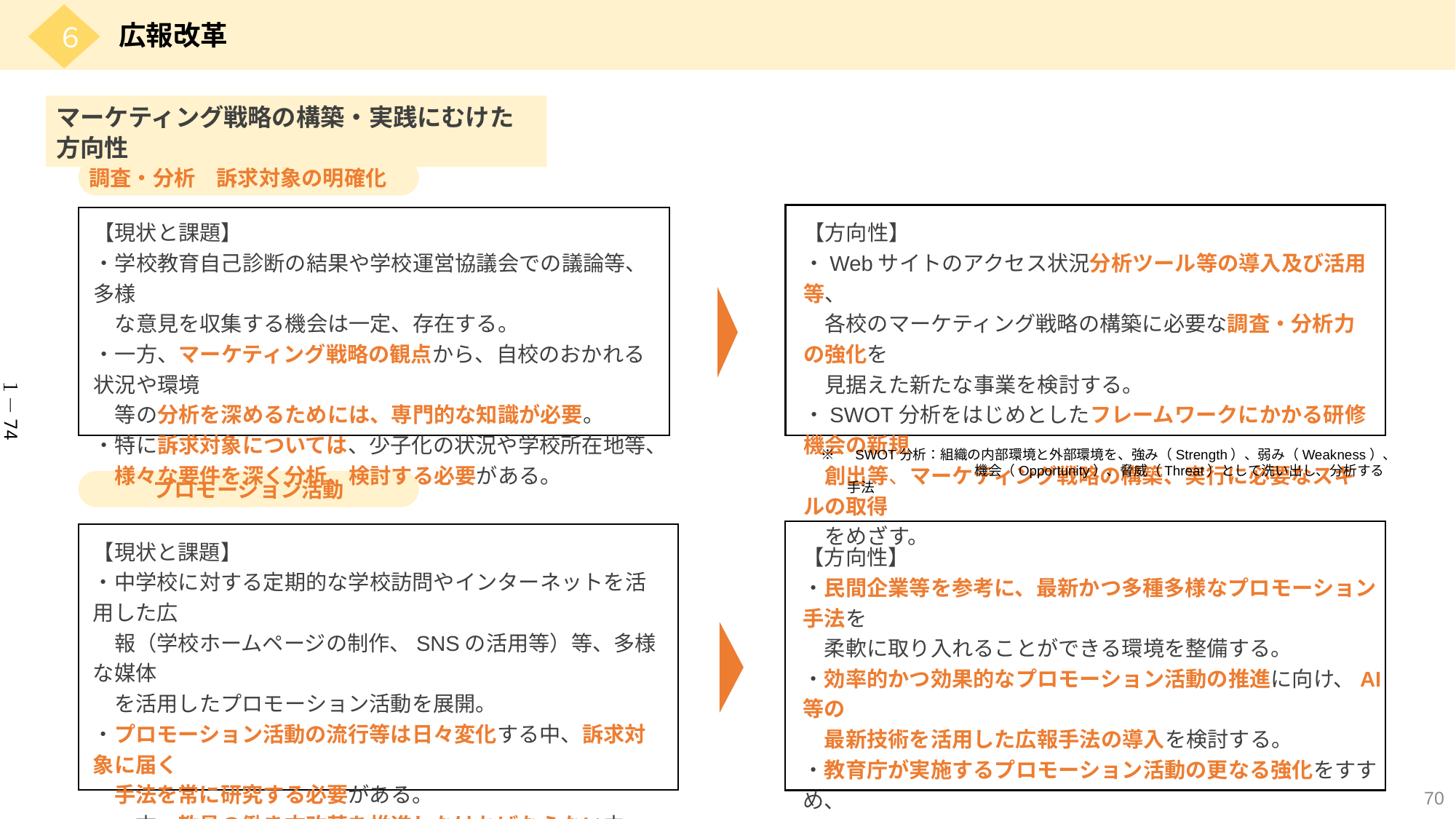

６
広報改革
マーケティング戦略の構築・実践にむけた方向性
調査・分析　訴求対象の明確化

【現状と課題】
・学校教育自己診断の結果や学校運営協議会での議論等、多様
　な意見を収集する機会は一定、存在する。
・一方、マーケティング戦略の観点から、自校のおかれる状況や環境
　等の分析を深めるためには、専門的な知識が必要。
・特に訴求対象については、少子化の状況や学校所在地等、
　様々な要件を深く分析、検討する必要がある。
【方向性】
・Webサイトのアクセス状況分析ツール等の導入及び活用等、
　各校のマーケティング戦略の構築に必要な調査・分析力の強化を
　見据えた新たな事業を検討する。
・SWOT分析をはじめとしたフレームワークにかかる研修機会の新規
　創出等、マーケティング戦略の構築、実行に必要なスキルの取得
　をめざす。

１－74
※　SWOT分析：組織の内部環境と外部環境を、強み（Strength）、弱み（Weakness）、
　　　　　　　　　　　 機会（Opportunity）、脅威（Threat）として洗い出し、分析する手法
プロモーション活動

【現状と課題】
・中学校に対する定期的な学校訪問やインターネットを活用した広
　報（学校ホームページの制作、SNSの活用等）等、多様な媒体
　を活用したプロモーション活動を展開。
・プロモーション活動の流行等は日々変化する中、訴求対象に届く
　手法を常に研究する必要がある。
・一方、教員の働き方改革を推進しなければならない中、プロモー
　ション活動の更なる推進には、業務負担増の懸念がある。
【方向性】
・民間企業等を参考に、最新かつ多種多様なプロモーション手法を
　柔軟に取り入れることができる環境を整備する。
・効率的かつ効果的なプロモーション活動の推進に向け、AI等の
　最新技術を活用した広報手法の導入を検討する。
・教育庁が実施するプロモーション活動の更なる強化をすすめ、
  各校のプロモーション活動を支援する。

70